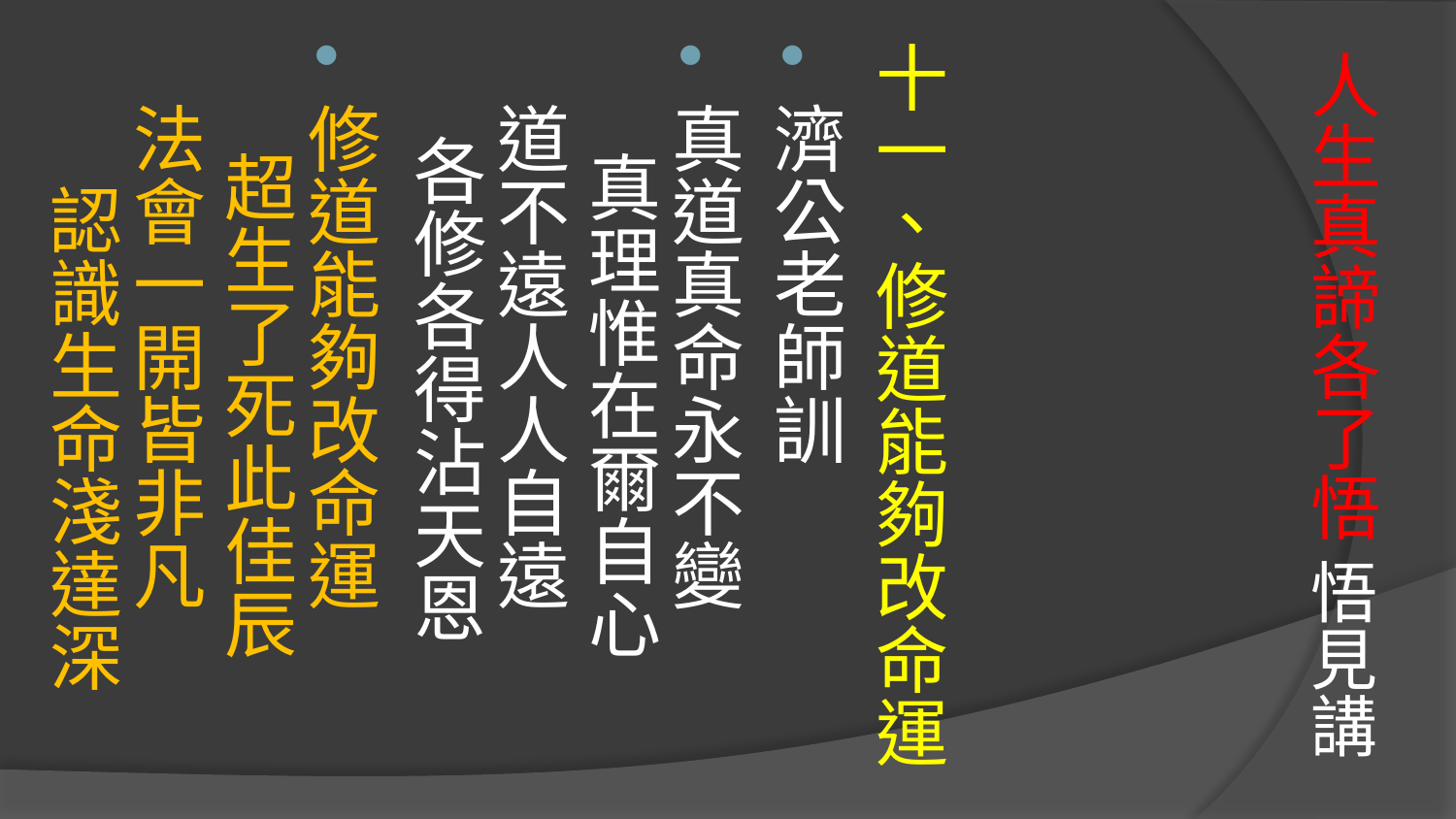

十一、修道能夠改命運
濟公老師訓
真道真命永不變              真理惟在爾自心
道不遠人人自遠             各修各得沾天恩
修道能夠改命運              超生了死此佳辰
法會一開皆非凡                認識生命淺達深
# 人生真諦各了悟 悟見講